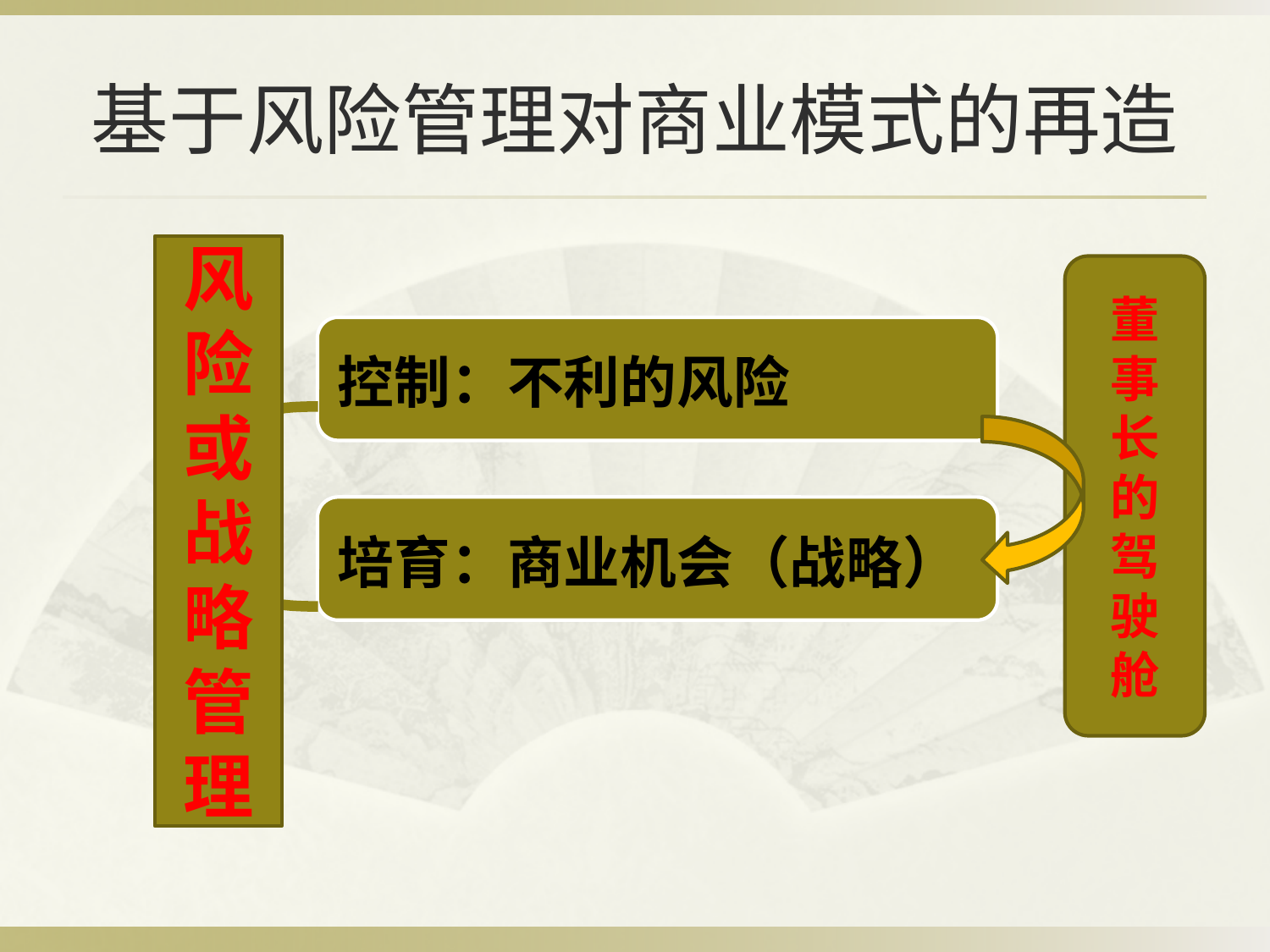

# 基于风险管理对商业模式的再造
风
险
或战略
管
理
董
事
长
的
驾
驶
舱
控制：不利的风险
培育：商业机会（战略）